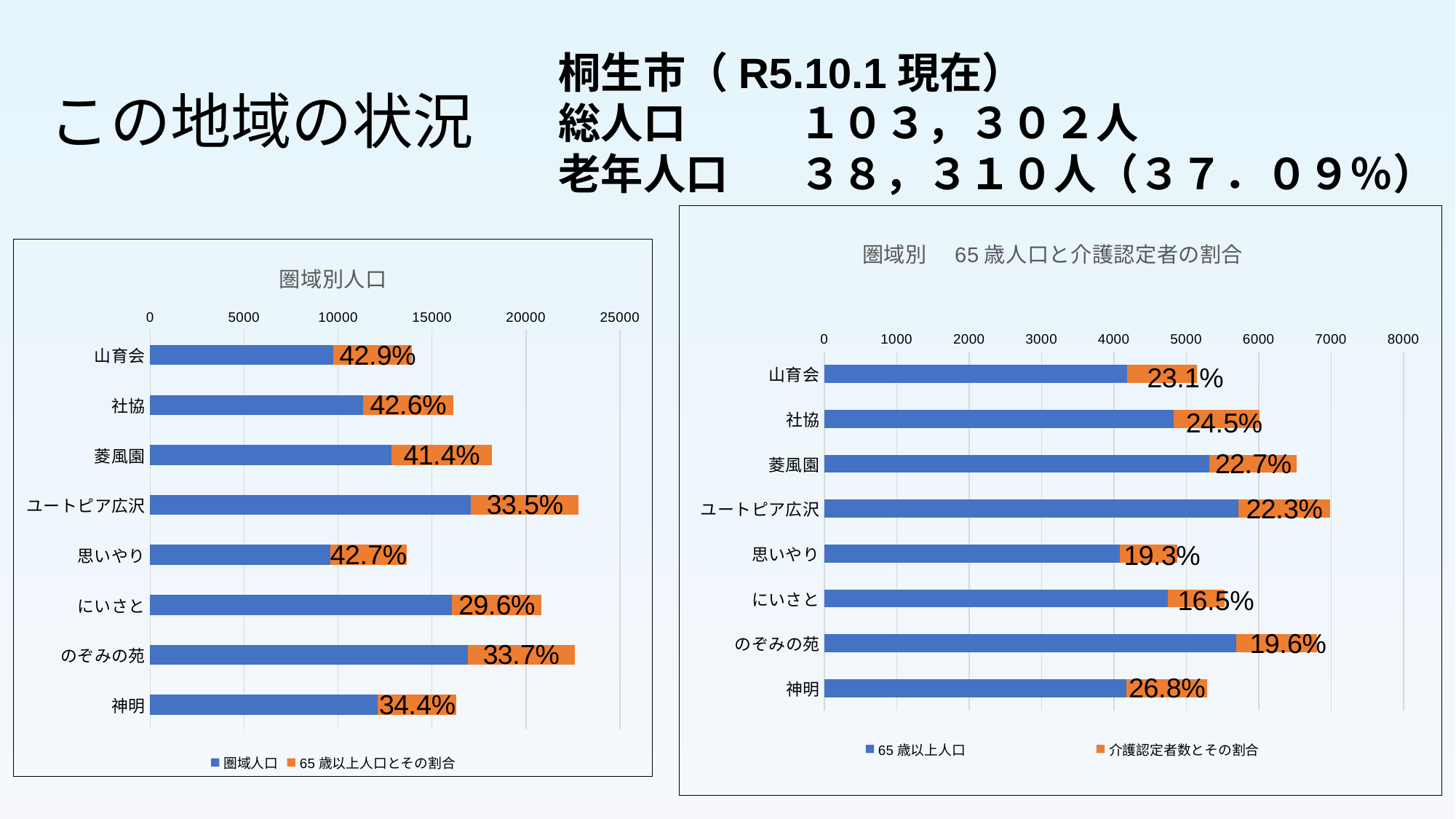

桐生市（R5.10.1現在）
総人口　　   １０３，３０２人
老年人口   　３８，３１０人（３７．０９％）
この地域の状況

### Chart: 圏域別　65歳人口と介護認定者の割合

| Category | 65歳以上人口 | 介護認定者数とその割合 |
|---|---|---|
| 山育会 | 4184.0 | 965.0 |
| 社協 | 4826.0 | 1183.0 |
| 菱風園 | 5323.0 | 1206.0 |
| ユートピア広沢 | 5717.0 | 1275.0 |
| 思いやり | 4083.0 | 790.0 |
| にいさと | 4751.0 | 784.0 |
| のぞみの苑 | 5688.0 | 1114.0 |
| 神明 | 4175.0 | 1118.0 |

### Chart: 圏域別人口

| Category | 圏域人口 | 65歳以上人口とその割合 |
|---|---|---|
| 山育会 | 9742.0 | 4184.0 |
| 社協 | 11316.0 | 4826.0 |
| 菱風園 | 12852.0 | 5323.0 |
| ユートピア広沢 | 17082.0 | 5717.0 |
| 思いやり | 9573.0 | 4083.0 |
| にいさと | 16073.0 | 4751.0 |
| のぞみの苑 | 16895.0 | 5688.0 |
| 神明 | 12123.0 | 4175.0 |